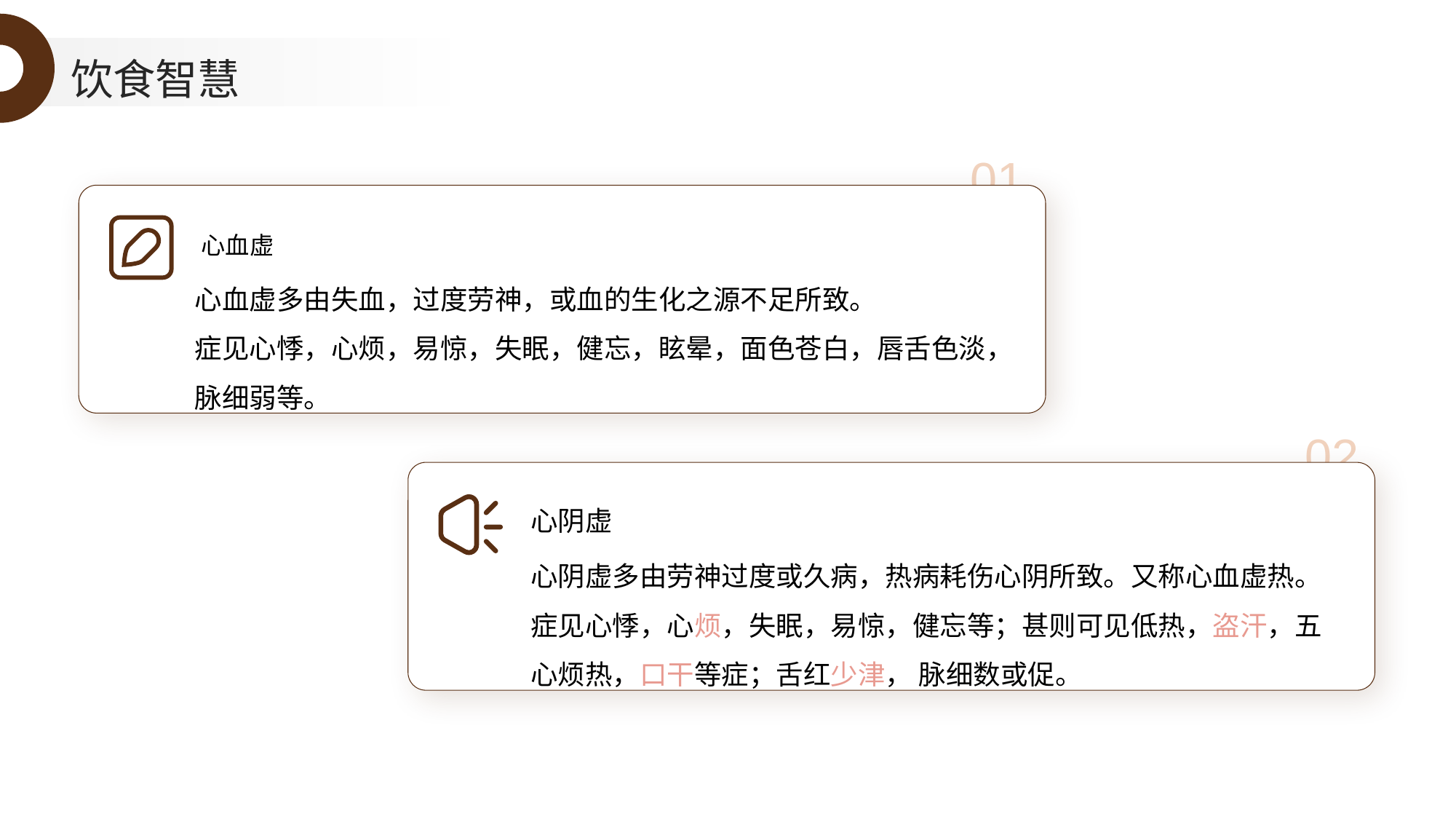

饮食智慧
01

心血虚
心血虚多由失血，过度劳神，或血的生化之源不足所致。
症见心悸，心烦，易惊，失眠，健忘，眩晕，面色苍白，唇舌色淡， 脉细弱等。
02

心阴虚

心阴虚多由劳神过度或久病，热病耗伤心阴所致。又称心血虚热。 症见心悸，心烦，失眠，易惊，健忘等；甚则可见低热，盗汗，五心烦热，口干等症；舌红少津， 脉细数或促。